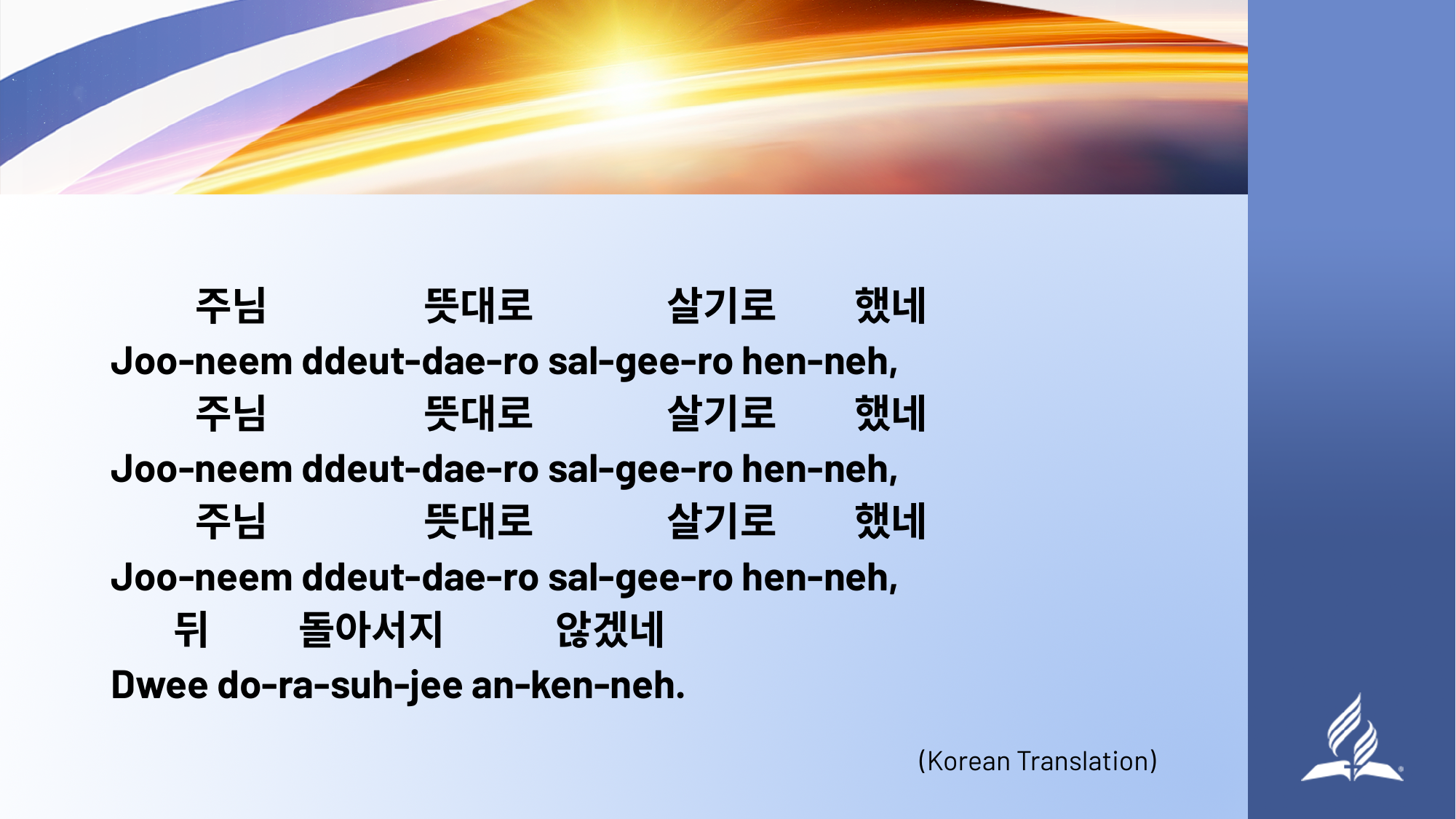

주님              뜻대로            살기로       했네
Joo-neem ddeut-dae-ro sal-gee-ro hen-neh,
       주님              뜻대로            살기로       했네
Joo-neem ddeut-dae-ro sal-gee-ro hen-neh,
       주님              뜻대로            살기로       했네
Joo-neem ddeut-dae-ro sal-gee-ro hen-neh,
     뒤        돌아서지          않겠네
Dwee do-ra-suh-jee an-ken-neh.
(Korean Translation)